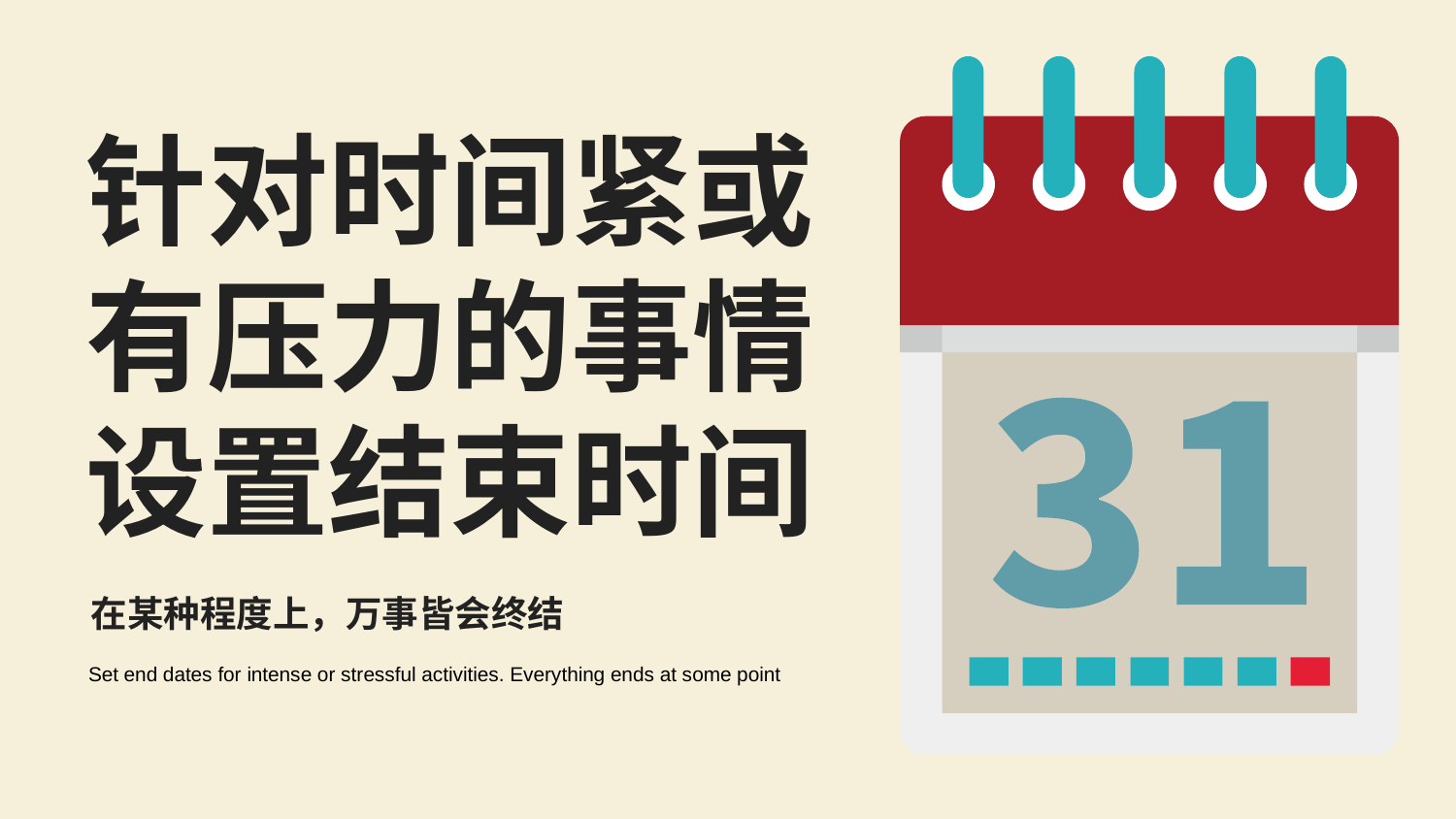

针对时间紧或有压力的事情
设置结束时间
在某种程度上，万事皆会终结
Set end dates for intense or stressful activities. Everything ends at some point